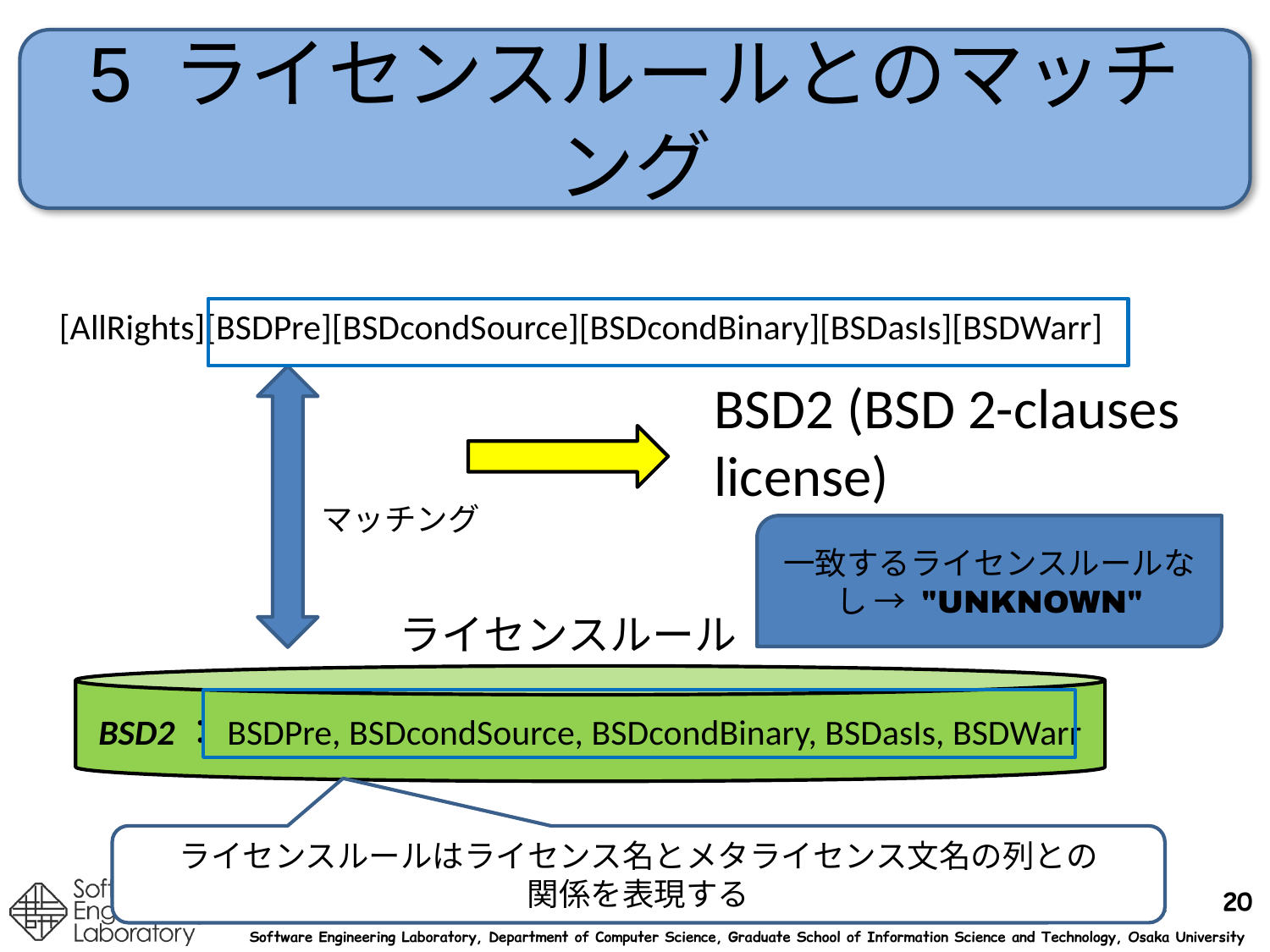

# 5 ライセンスルールとのマッチング
[AllRights][BSDPre][BSDcondSource][BSDcondBinary][BSDasIs][BSDWarr]

BSD2 (BSD 2-clauses license)

マッチング
一致するライセンスルールなし → "UNKNOWN"
ライセンスルール
BSD2：BSDPre, BSDcondSource, BSDcondBinary, BSDasIs, BSDWarr

ライセンスルールはライセンス名とメタライセンス文名の列との
関係を表現する
20
2011/7/6-公聴会
Yuki Manabe